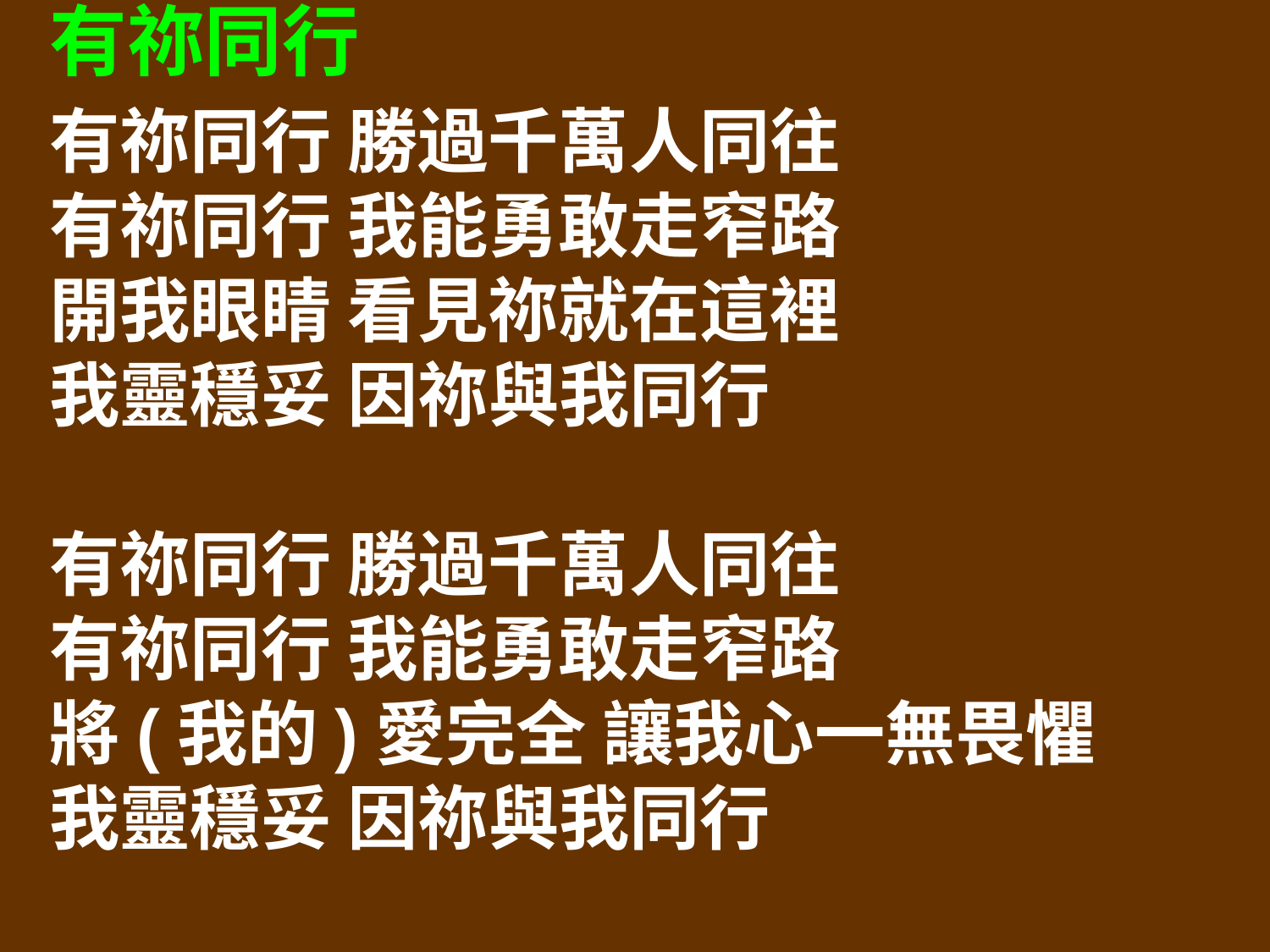

有祢同行
有祢同行 勝過千萬人同往
有祢同行 我能勇敢走窄路
開我眼睛 看見祢就在這裡
我靈穩妥 因祢與我同行

有祢同行 勝過千萬人同往
有祢同行 我能勇敢走窄路
將(我的)愛完全 讓我心一無畏懼
我靈穩妥 因祢與我同行